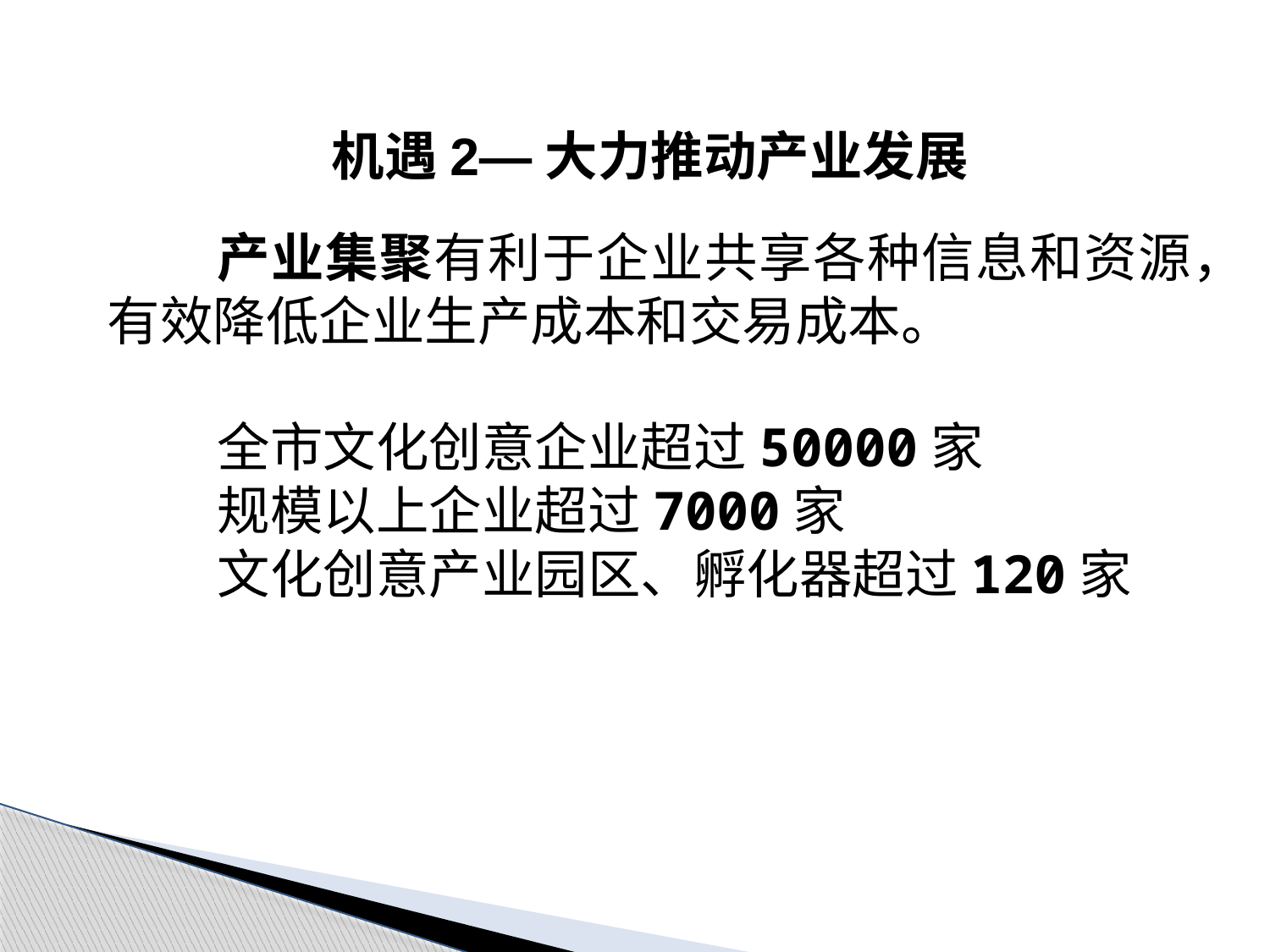

机遇2—大力推动产业发展

产业集聚有利于企业共享各种信息和资源，有效降低企业生产成本和交易成本。

全市文化创意企业超过50000家
规模以上企业超过7000家
文化创意产业园区、孵化器超过120家